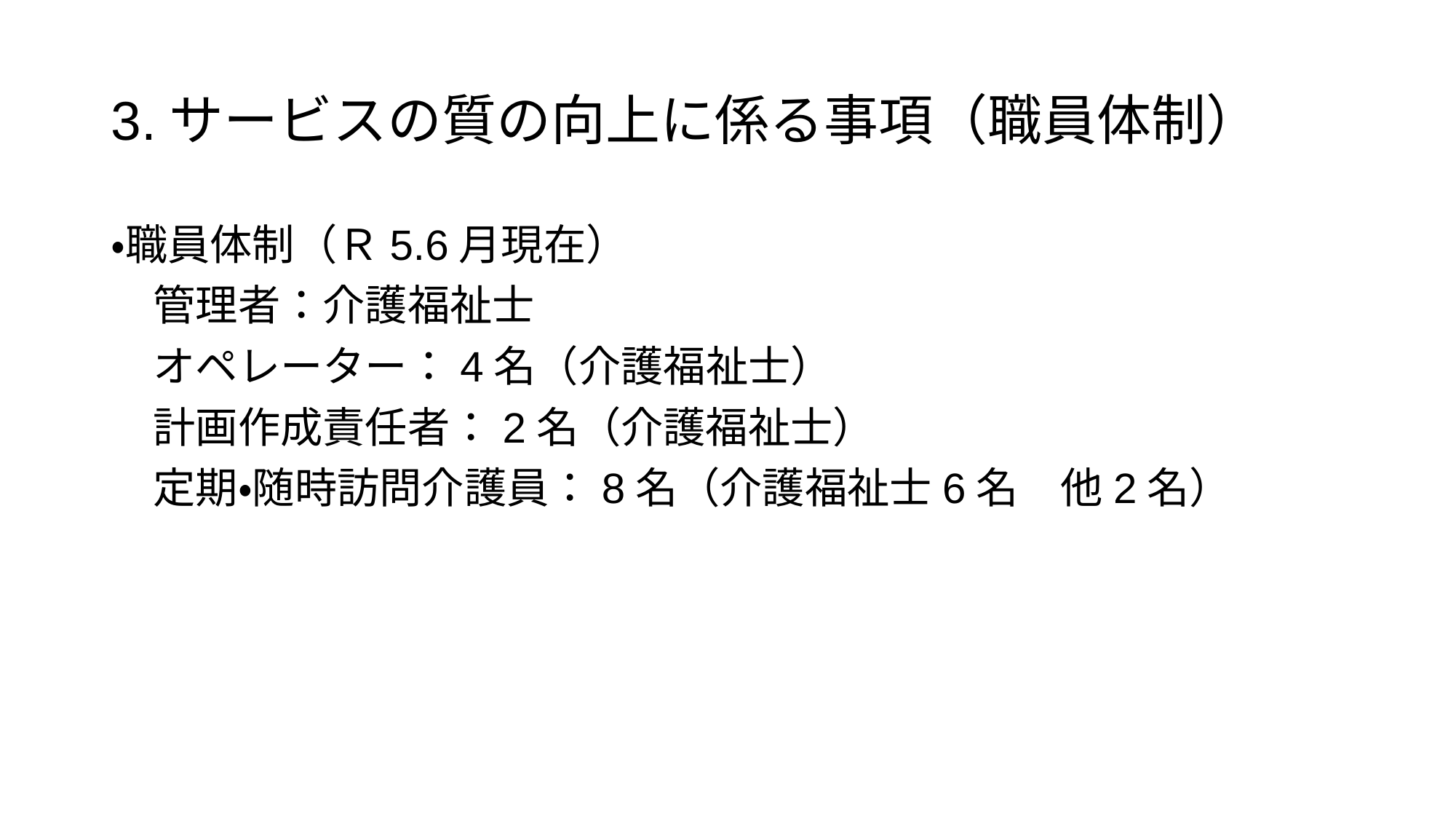

# 3.サービスの質の向上に係る事項（職員体制）
・職員体制（Ｒ5.6月現在）
　管理者：介護福祉士
　オペレーター：4名（介護福祉士）
　計画作成責任者：2名（介護福祉士）
　定期・随時訪問介護員：8名（介護福祉士6名　他2名）